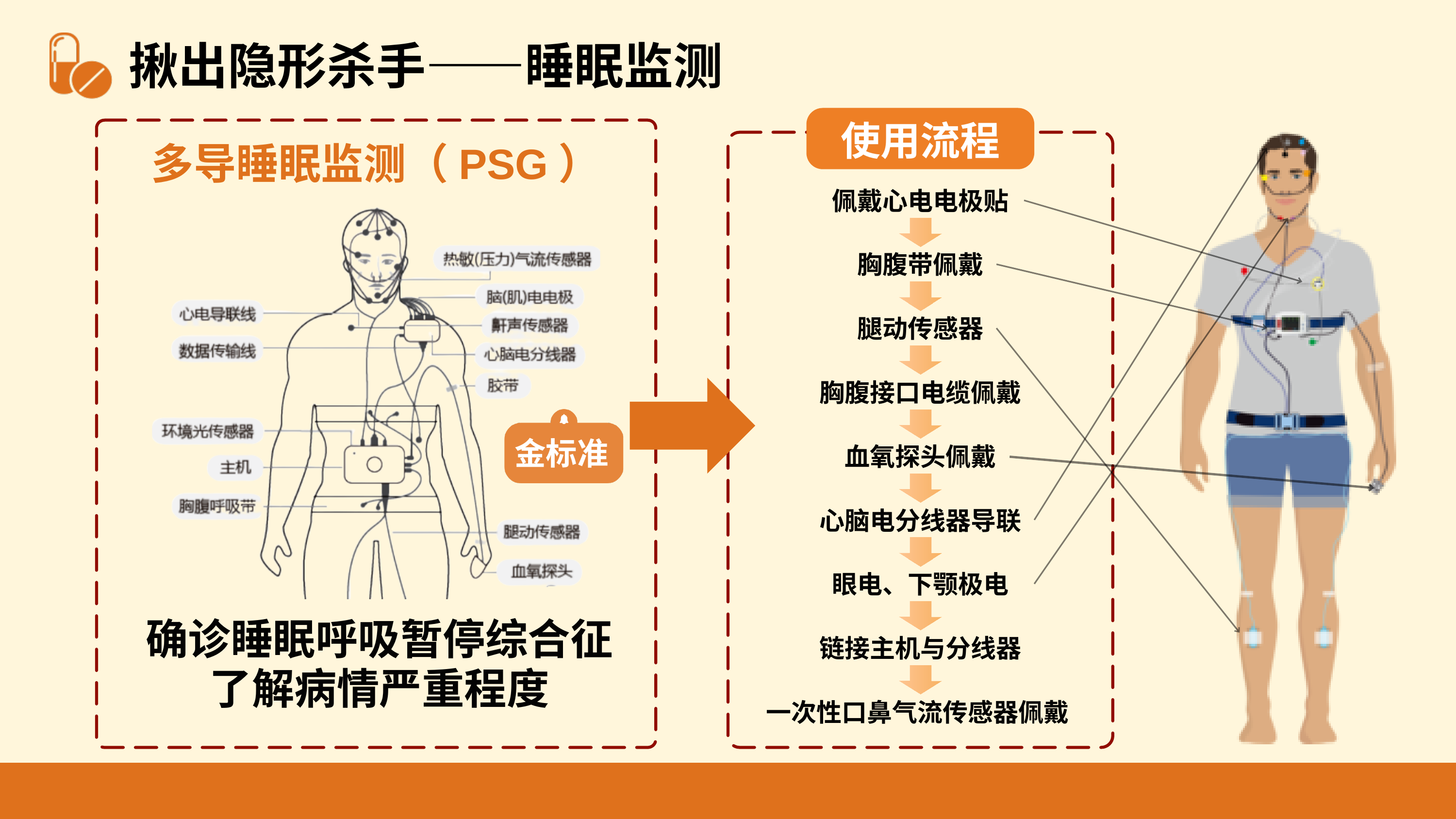

揪出隐形杀手——睡眠监测

使用流程

多导睡眠监测（PSG）

佩戴心电电极贴

胸腹带佩戴

腿动传感器

胸腹接口电缆佩戴

金标准
血氧探头佩戴

心脑电分线器导联

眼电、下颚极电

确诊睡眠呼吸暂停综合征
了解病情严重程度
链接主机与分线器

一次性口鼻气流传感器佩戴